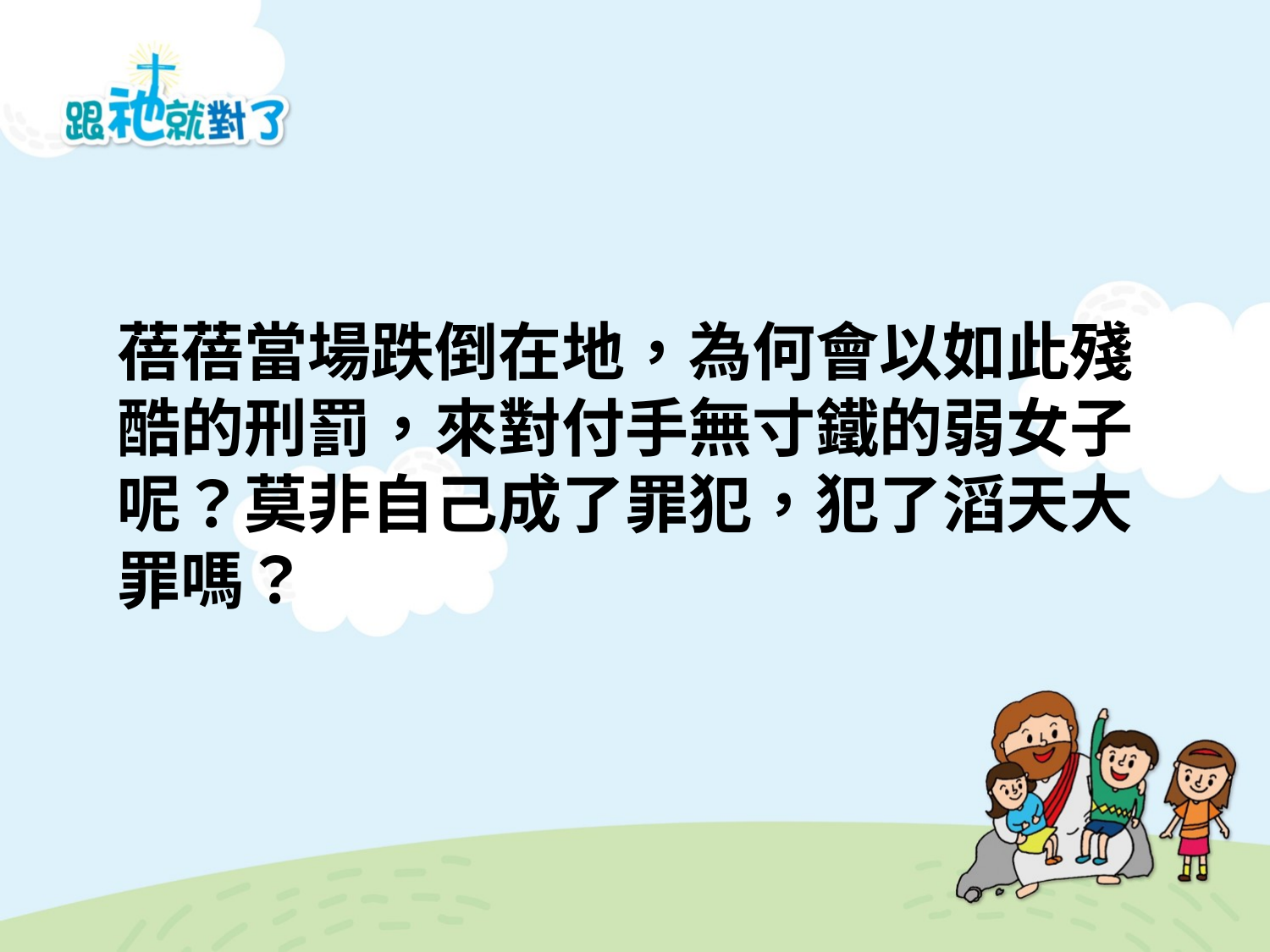

蓓蓓當場跌倒在地，為何會以如此殘酷的刑罰，來對付手無寸鐵的弱女子呢？莫非自己成了罪犯，犯了滔天大罪嗎？